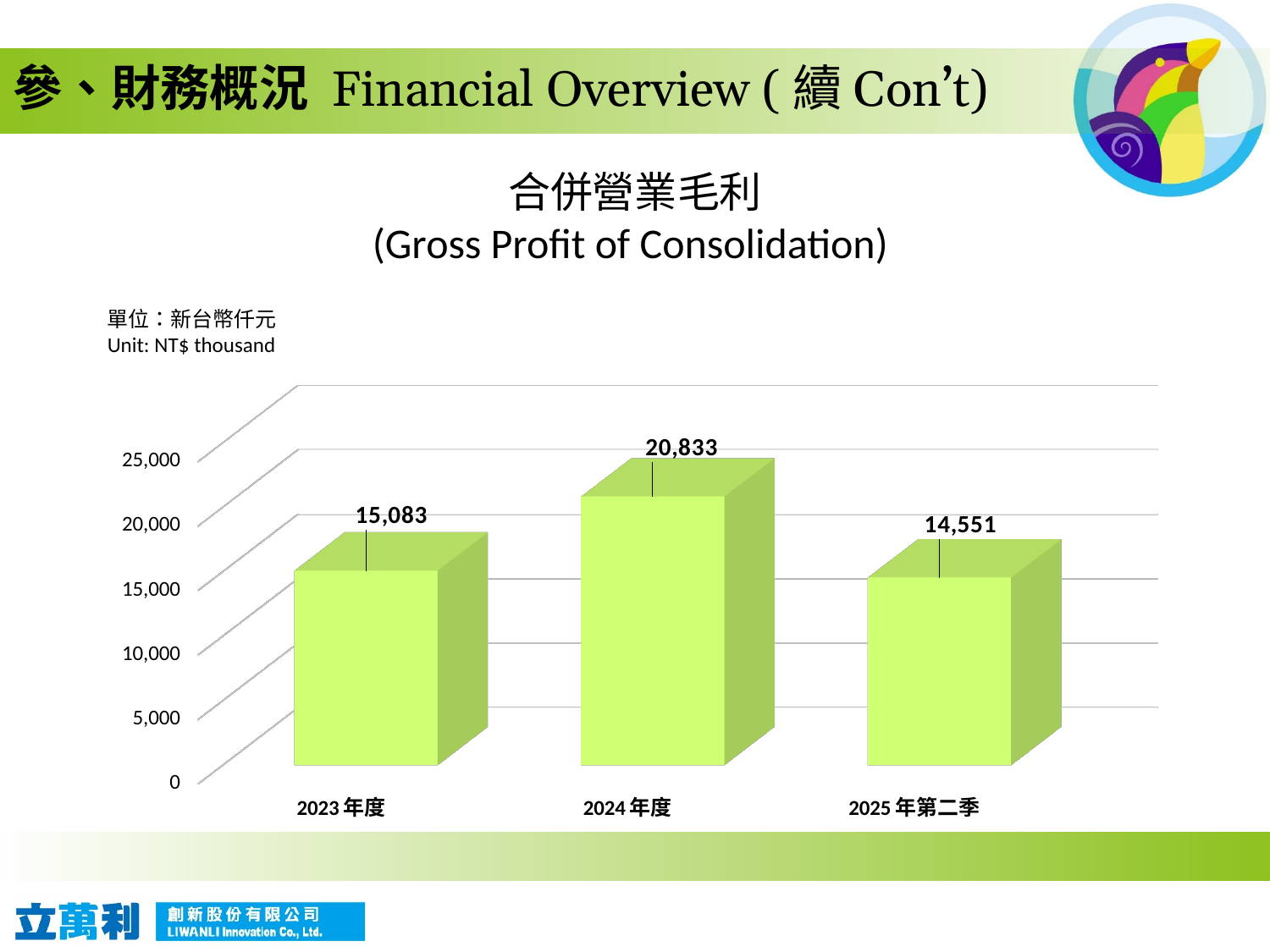

參、財務概況 Financial Overview (續Con’t)
合併營業毛利
(Gross Profit of Consolidation)
單位：新台幣仟元
Unit: NT$ thousand

[unsupported chart]